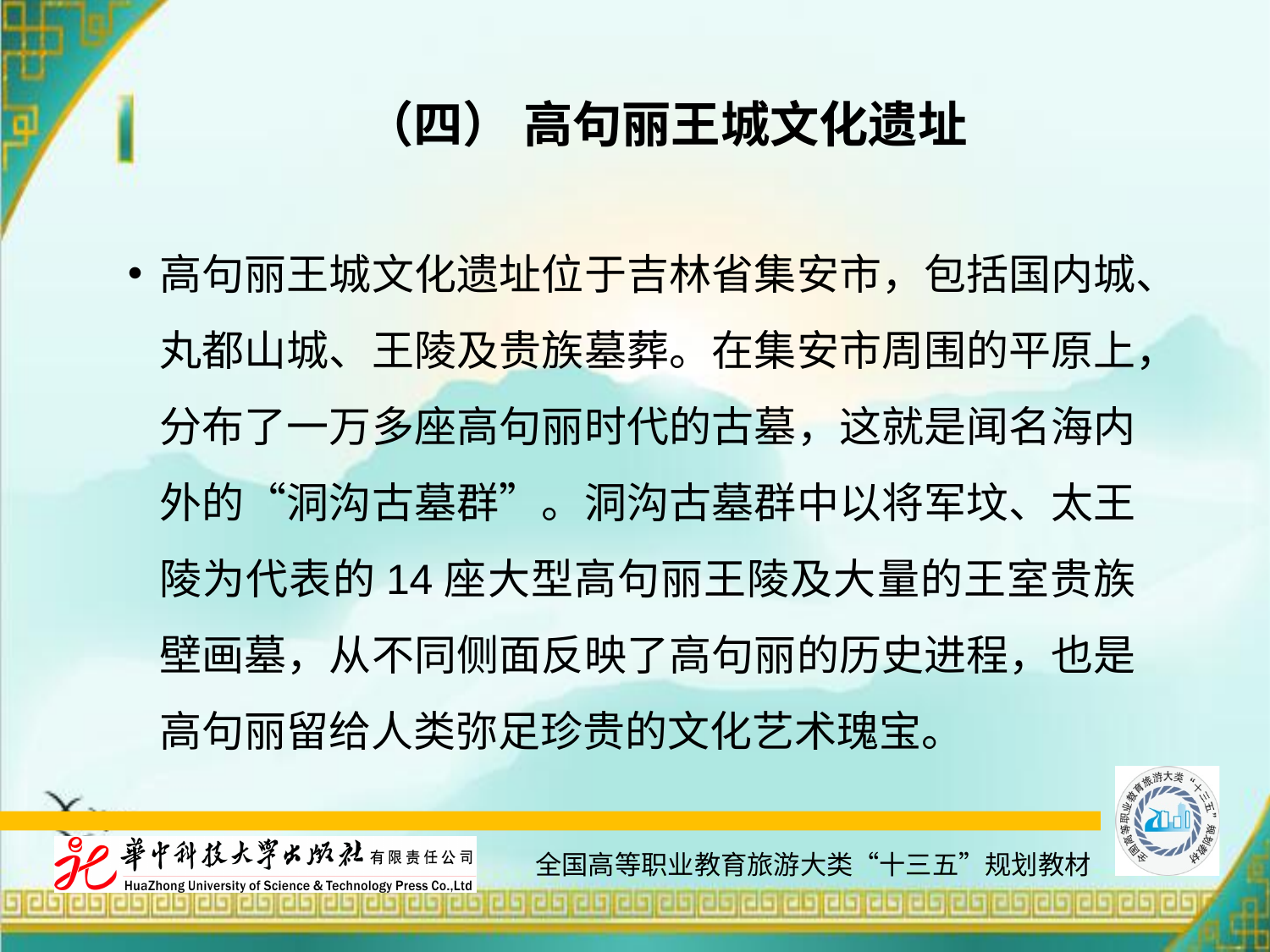

# （四） 高句丽王城文化遗址
高句丽王城文化遗址位于吉林省集安市，包括国内城、丸都山城、王陵及贵族墓葬。在集安市周围的平原上，分布了一万多座高句丽时代的古墓，这就是闻名海内外的“洞沟古墓群”。洞沟古墓群中以将军坟、太王陵为代表的14座大型高句丽王陵及大量的王室贵族壁画墓，从不同侧面反映了高句丽的历史进程，也是高句丽留给人类弥足珍贵的文化艺术瑰宝。